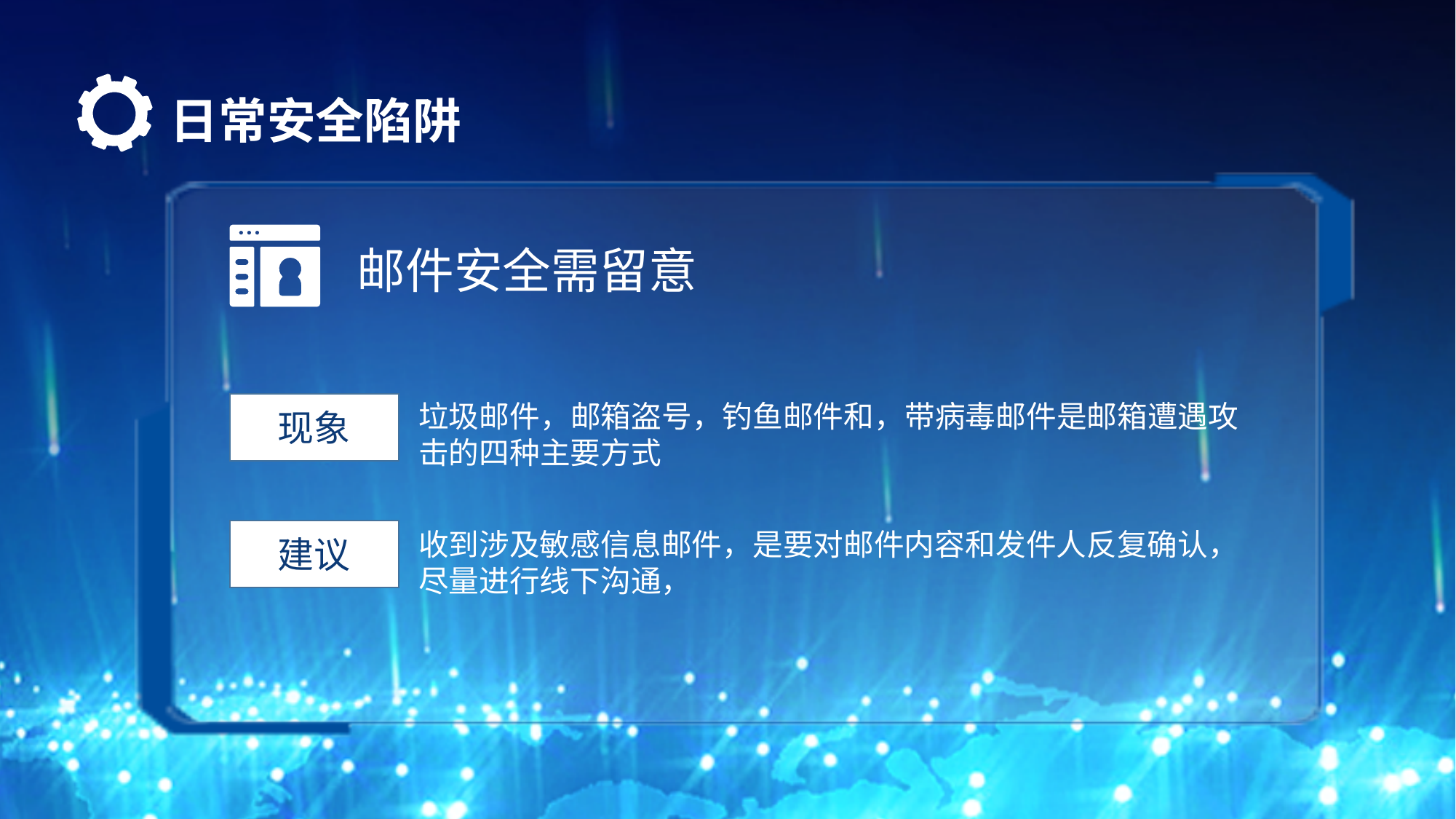

# 日常安全陷阱

邮件安全需留意
垃圾邮件，邮箱盗号，钓鱼邮件和，带病毒邮件是邮箱遭遇攻击的四种主要方式
现象
建议
收到涉及敏感信息邮件，是要对邮件内容和发件人反复确认，尽量进行线下沟通，